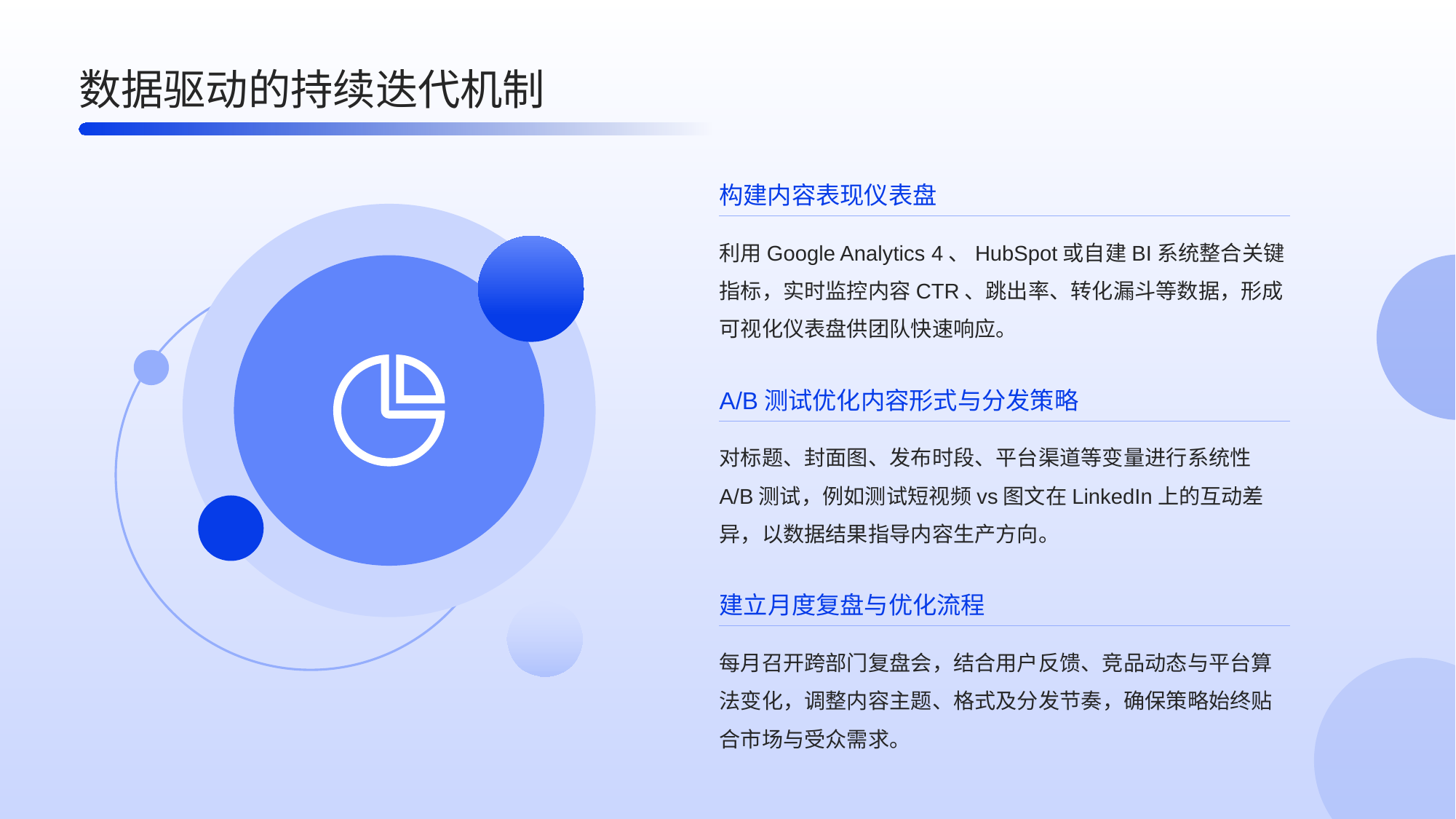

数据驱动的持续迭代机制

构建内容表现仪表盘

利用Google Analytics 4、HubSpot或自建BI系统整合关键指标，实时监控内容CTR、跳出率、转化漏斗等数据，形成可视化仪表盘供团队快速响应。

A/B测试优化内容形式与分发策略

对标题、封面图、发布时段、平台渠道等变量进行系统性A/B测试，例如测试短视频vs图文在LinkedIn上的互动差异，以数据结果指导内容生产方向。

建立月度复盘与优化流程

每月召开跨部门复盘会，结合用户反馈、竞品动态与平台算法变化，调整内容主题、格式及分发节奏，确保策略始终贴合市场与受众需求。